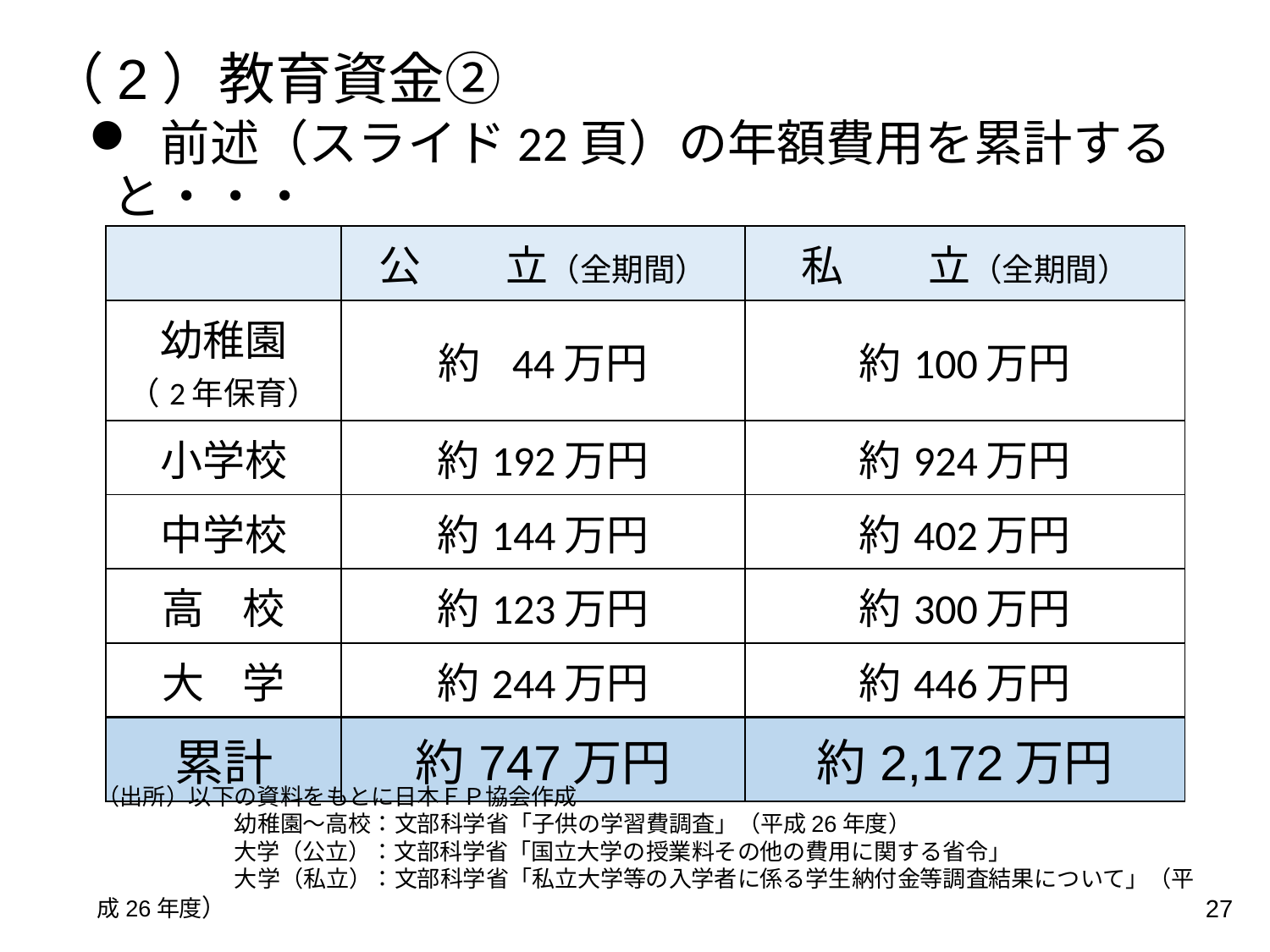

（2）教育資金②
 前述（スライド22頁）の年額費用を累計すると・・・
|  | 公　　立（全期間） | 私　　立（全期間） |
| --- | --- | --- |
| 幼稚園 （2年保育） | 約 44万円 | 約100万円 |
| 小学校 | 約192万円 | 約924万円 |
| 中学校 | 約144万円 | 約402万円 |
| 高 校 | 約123万円 | 約300万円 |
| 大 学 | 約244万円 | 約446万円 |
| 累計 | 約747万円 | 約2,172万円 |
（出所）以下の資料をもとに日本ＦＰ協会作成
　　　　　　幼稚園～高校：文部科学省「子供の学習費調査」（平成26年度）
　　　　　　大学（公立）：文部科学省「国立大学の授業料その他の費用に関する省令」
　　　　　　大学（私立）：文部科学省「私立大学等の入学者に係る学生納付金等調査結果について」（平成26年度）
27